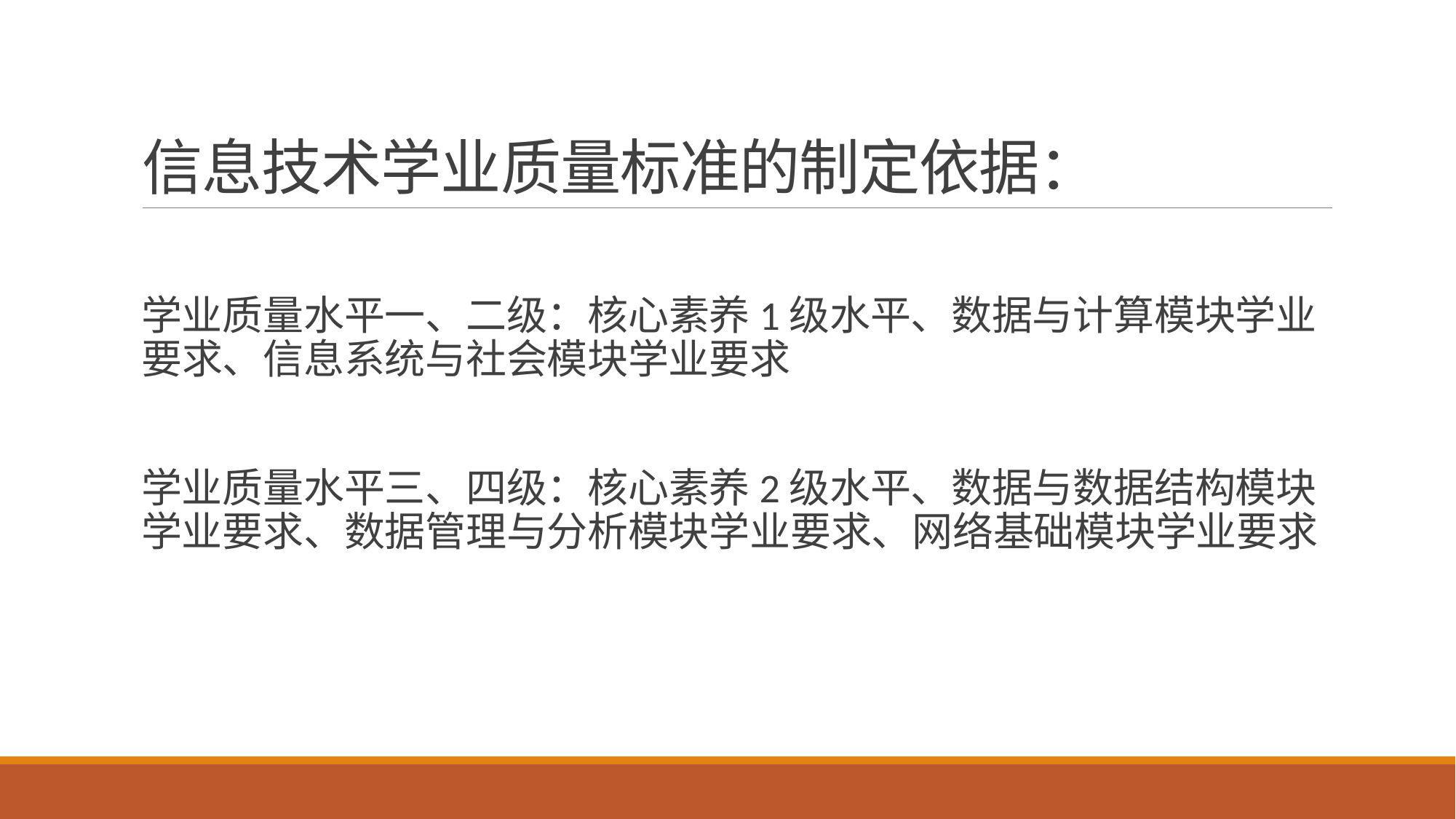

# 信息技术学业质量标准的制定依据：

学业质量水平一、二级：核心素养1级水平、数据与计算模块学业要求、信息系统与社会模块学业要求

学业质量水平三、四级：核心素养2级水平、数据与数据结构模块学业要求、数据管理与分析模块学业要求、网络基础模块学业要求